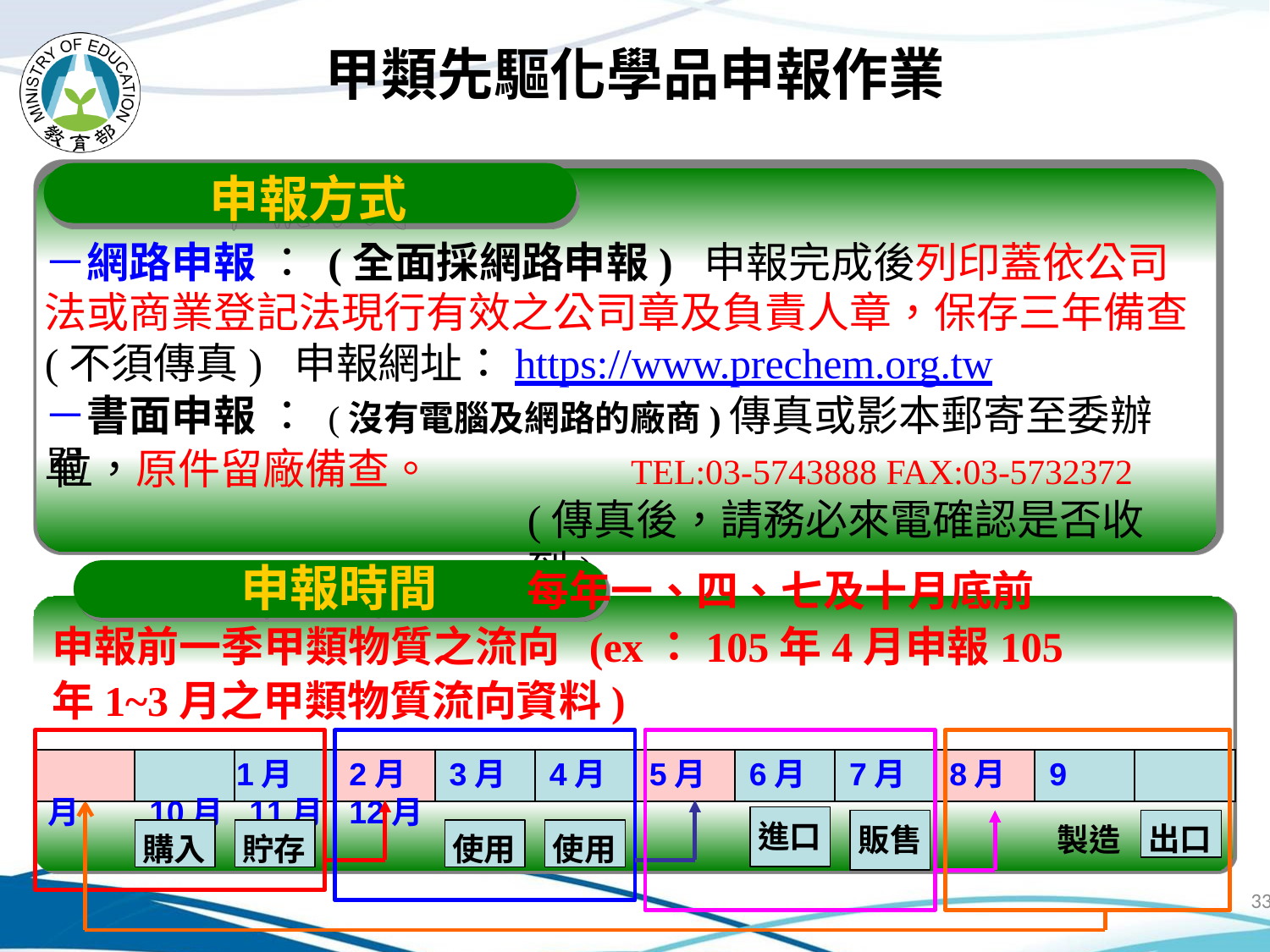

# 甲類先驅化學品申報作業

申報方式
－網路申報 ： (全面採網路申報)  申報完成後列印蓋依公司法或商業登記法現行有效之公司章及負責人章，保存三年備查(不須傳真)  申報網址：https://www.prechem.org.tw
－書面申報 ： (沒有電腦及網路的廠商)傳真或影本郵寄至委辦單

位，原件留廠備查。
TEL:03-5743888 FAX:03-5732372
(傳真後，請務必來電確認是否收到)

申報時間        每年一、四、七及十月底前申報前一季甲類物質之流向  (ex：105年4月申報105年1~3月之甲類物質流向資料)
1月	2月	3月	4月	5月	6月	7月	8月	9月	10月	11月	12月

出口

進口
販售	製造
購入
貯存
使用
使用

33